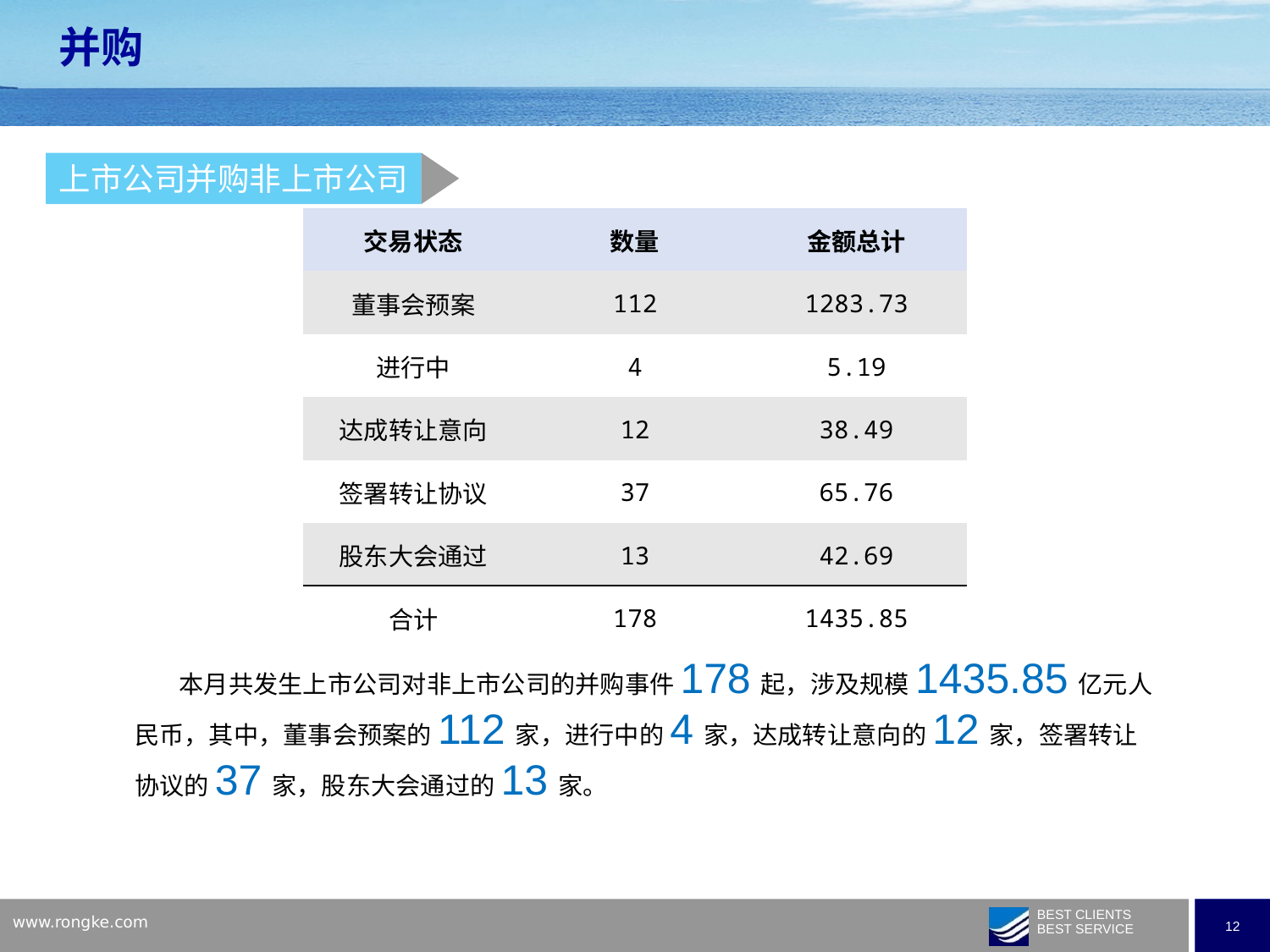

并购
上市公司并购非上市公司

| 交易状态 | 数量 | 金额总计 |
| --- | --- | --- |
| 董事会预案 | 112 | 1283.73 |
| 进行中 | 4 | 5.19 |
| 达成转让意向 | 12 | 38.49 |
| 签署转让协议 | 37 | 65.76 |
| 股东大会通过 | 13 | 42.69 |
| 合计 | 178 | 1435.85 |
       本月共发生上市公司对非上市公司的并购事件178起，涉及规模1435.85亿元人民币，其中，董事会预案的112家，进行中的4家，达成转让意向的12家，签署转让协议的37家，股东大会通过的13家。